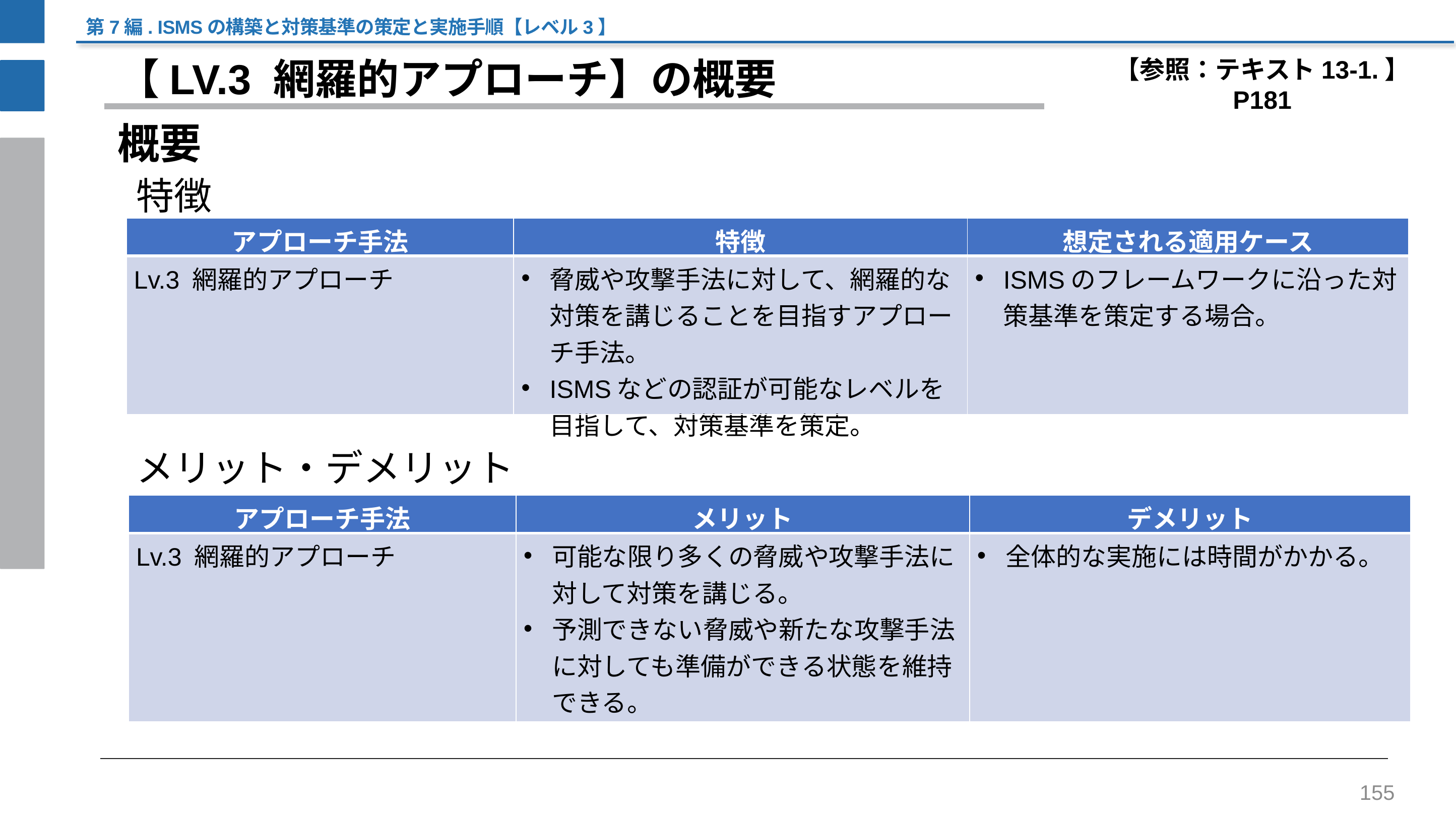

第7編. ISMSの構築と対策基準の策定と実施手順【レベル3】
【参照：テキスト13-1.】
P181
【LV.3 網羅的アプローチ】の概要
概要
特徴

メリット・デメリット
| アプローチ手法 | 特徴 | 想定される適用ケース |
| --- | --- | --- |
| Lv.3 網羅的アプローチ | 脅威や攻撃手法に対して、網羅的な対策を講じることを目指すアプローチ手法。 ISMSなどの認証が可能なレベルを目指して、対策基準を策定。 | ISMSのフレームワークに沿った対策基準を策定する場合。 |
| アプローチ手法 | メリット | デメリット |
| --- | --- | --- |
| Lv.3 網羅的アプローチ | 可能な限り多くの脅威や攻撃手法に対して対策を講じる。 予測できない脅威や新たな攻撃手法に対しても準備ができる状態を維持できる。 | 全体的な実施には時間がかかる。 |
155